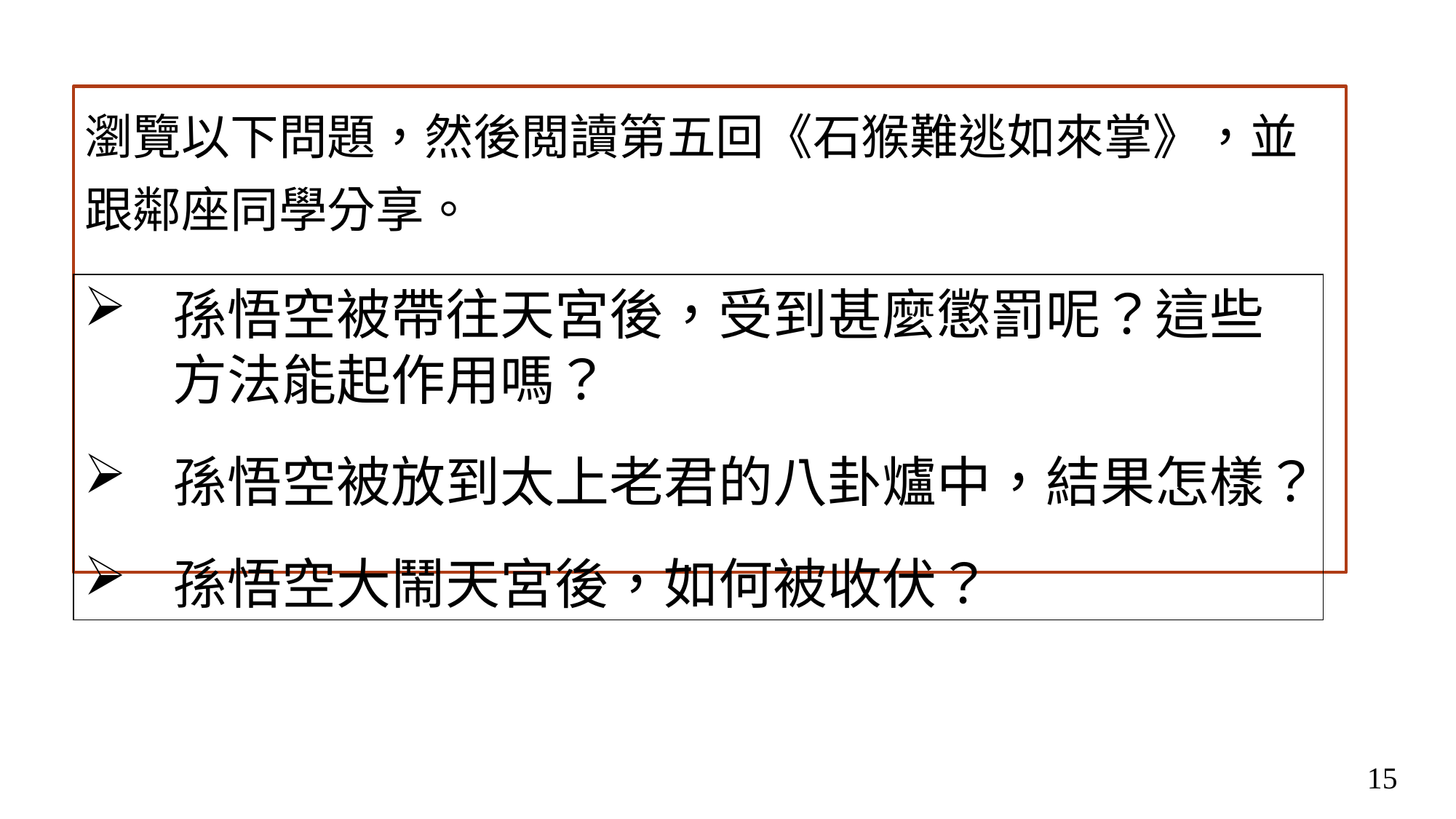

瀏覽以下問題，然後閲讀第五回《石猴難逃如來掌》，並跟鄰座同學分享。
孫悟空被帶往天宮後，受到甚麼懲罰呢？這些方法能起作用嗎？
孫悟空被放到太上老君的八卦爐中，結果怎樣？
孫悟空大鬧天宮後，如何被收伏？
15